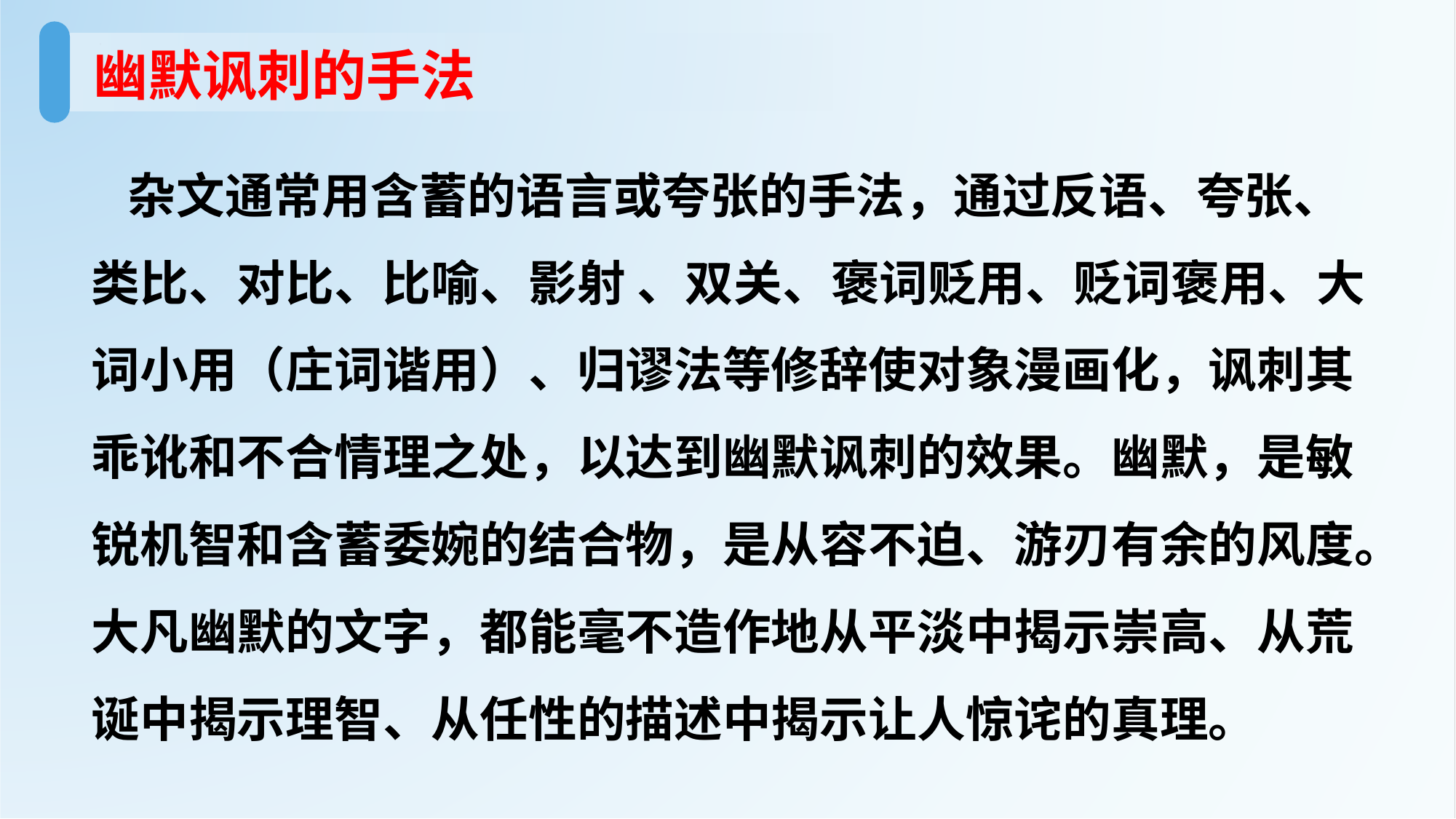

幽默讽刺的手法
杂文通常用含蓄的语言或夸张的手法，通过反语、夸张、类比、对比、比喻、影射 、双关、褒词贬用、贬词褒用、大词小用（庄词谐用）、归谬法等修辞使对象漫画化，讽刺其乖讹和不合情理之处，以达到幽默讽刺的效果。幽默，是敏锐机智和含蓄委婉的结合物，是从容不迫、游刃有余的风度。大凡幽默的文字，都能毫不造作地从平淡中揭示崇高、从荒诞中揭示理智、从任性的描述中揭示让人惊诧的真理。